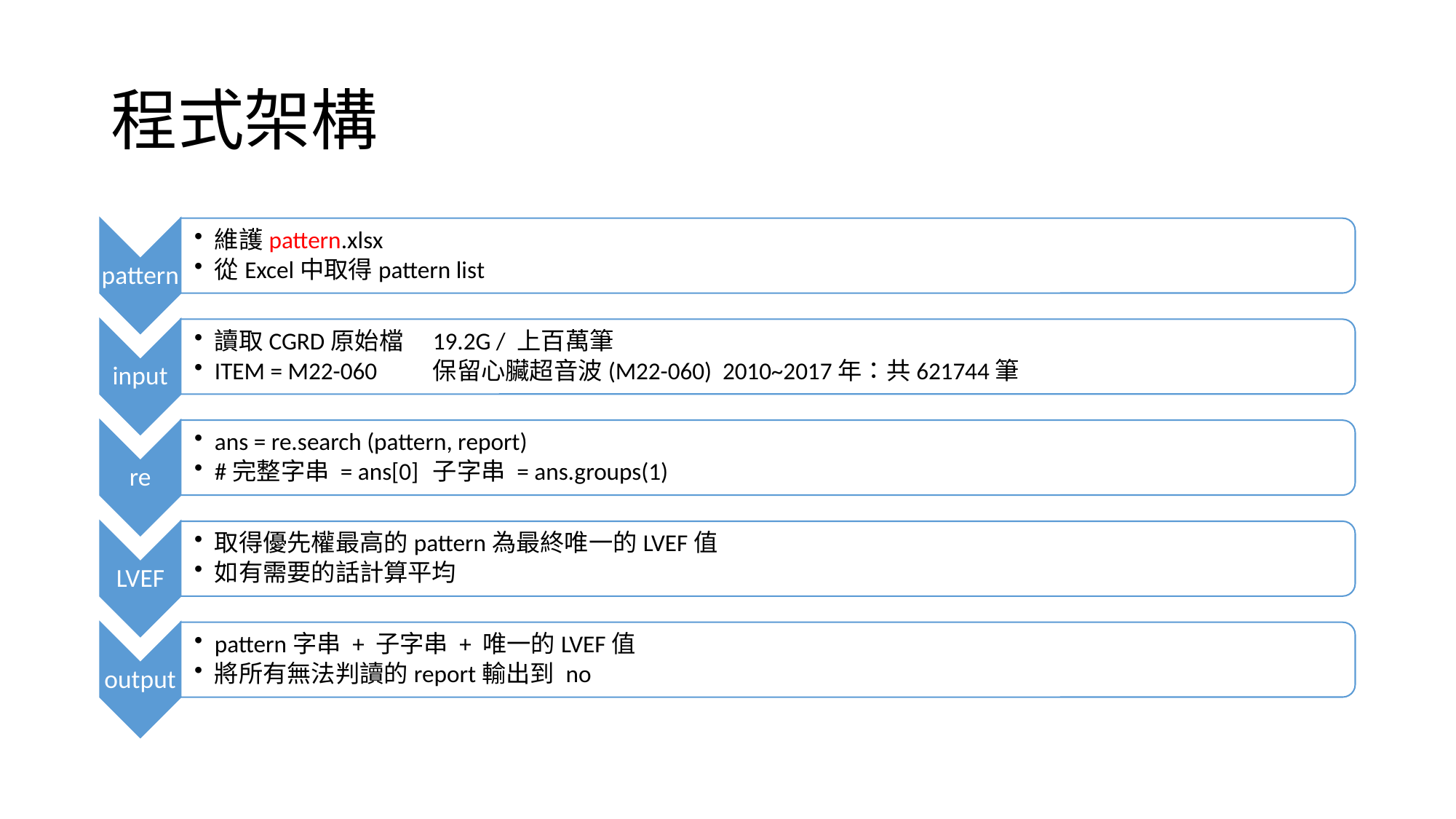

# 程式架構
pattern
維護pattern.xlsx
從Excel中取得pattern list
input
讀取CGRD原始檔	19.2G / 上百萬筆
ITEM = M22-060	保留心臟超音波(M22-060)  2010~2017年：共621744筆
re
ans = re.search (pattern, report)
#完整字串 = ans[0]	子字串 = ans.groups(1)
LVEF
取得優先權最高的pattern為最終唯一的LVEF值
如有需要的話計算平均
output
pattern字串 + 子字串 + 唯一的LVEF值
將所有無法判讀的report輸出到 no